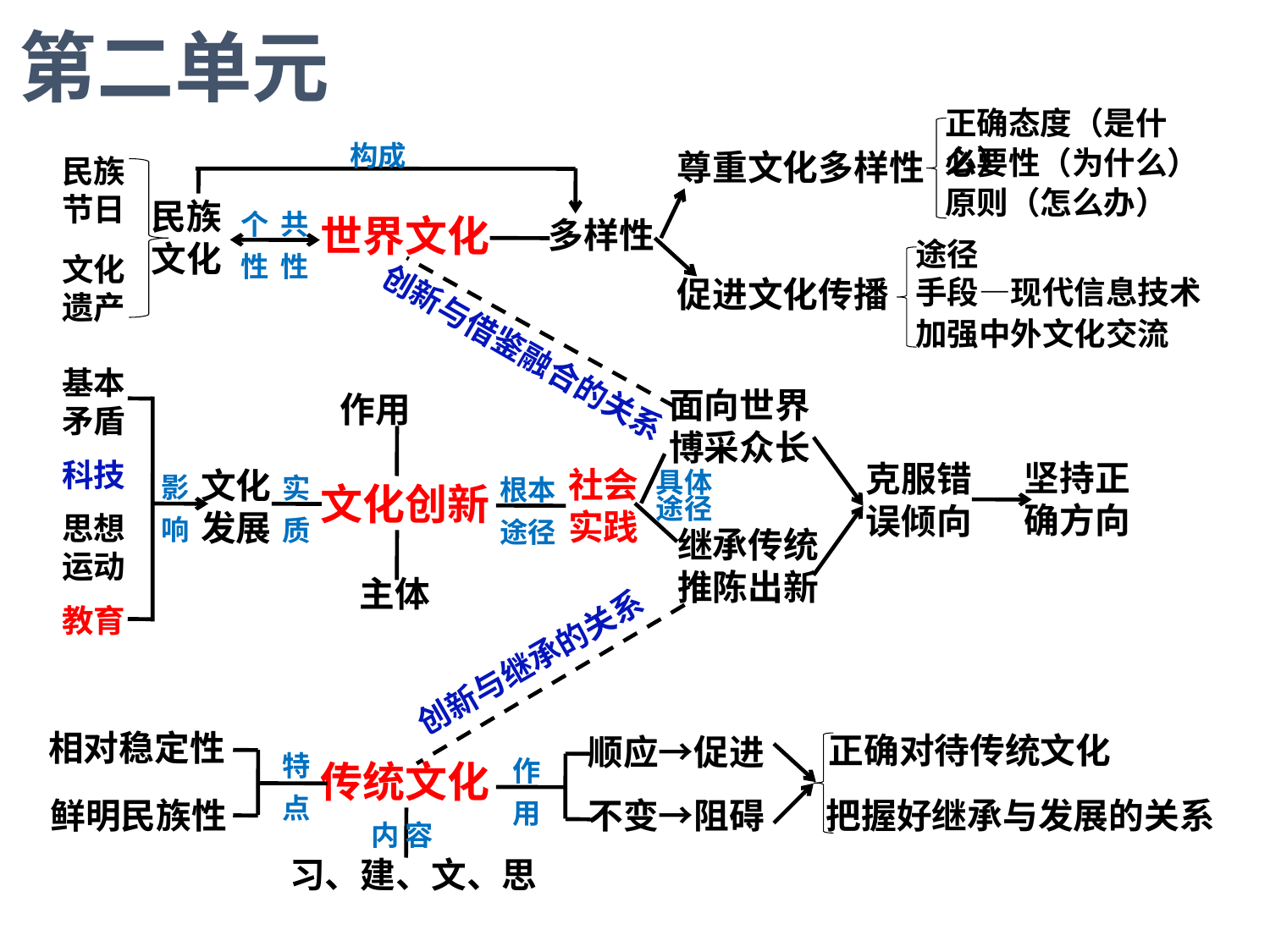

第二单元
正确态度（是什么）

构成
必要性（为什么）
尊重文化多样性
民族节日

原则（怎么办）
民族文化
个性
共性
世界文化
多样性
途径
文化遗产

手段—现代信息技术
促进文化传播
加强中外文化交流
创新与借鉴融合的关系
基本矛盾
面向世界
博采众长
作用
科技
坚持正确方向
克服错误倾向
影响
实质
社会实践
文化发展
根本途径
具体途径
文化创新
思想运动
继承传统
推陈出新
主体
教育
创新与继承的关系
相对稳定性
正确对待传统文化
顺应→促进

特点
作用
传统文化
把握好继承与发展的关系
鲜明民族性
不变→阻碍
内 容
习、建、文、思